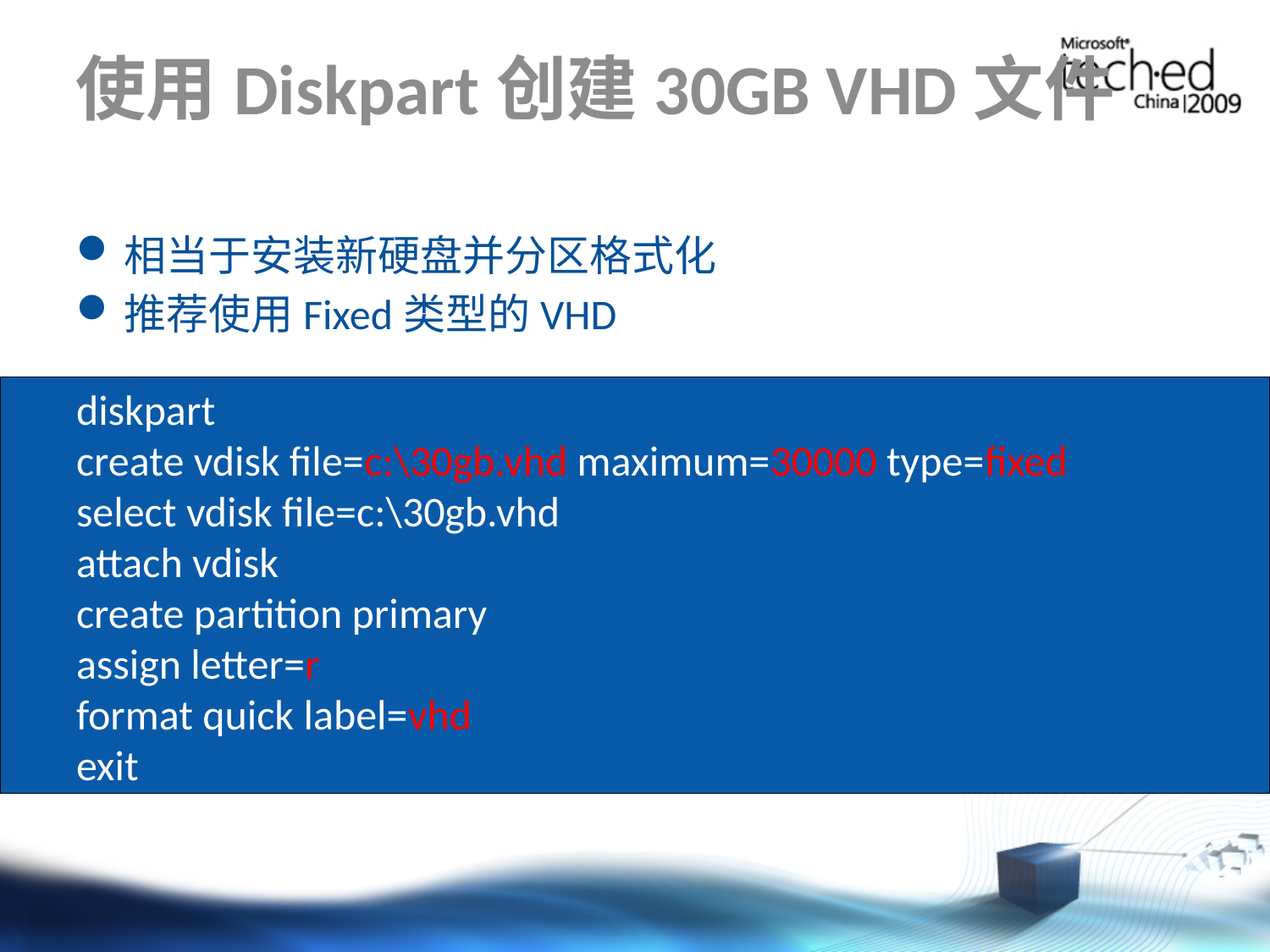

# 使用Diskpart创建30GB VHD文件
相当于安装新硬盘并分区格式化
推荐使用Fixed类型的VHD
diskpart
create vdisk file=c:\30gb.vhd maximum=30000 type=fixed
select vdisk file=c:\30gb.vhd
attach vdisk
create partition primary
assign letter=r
format quick label=vhd
exit